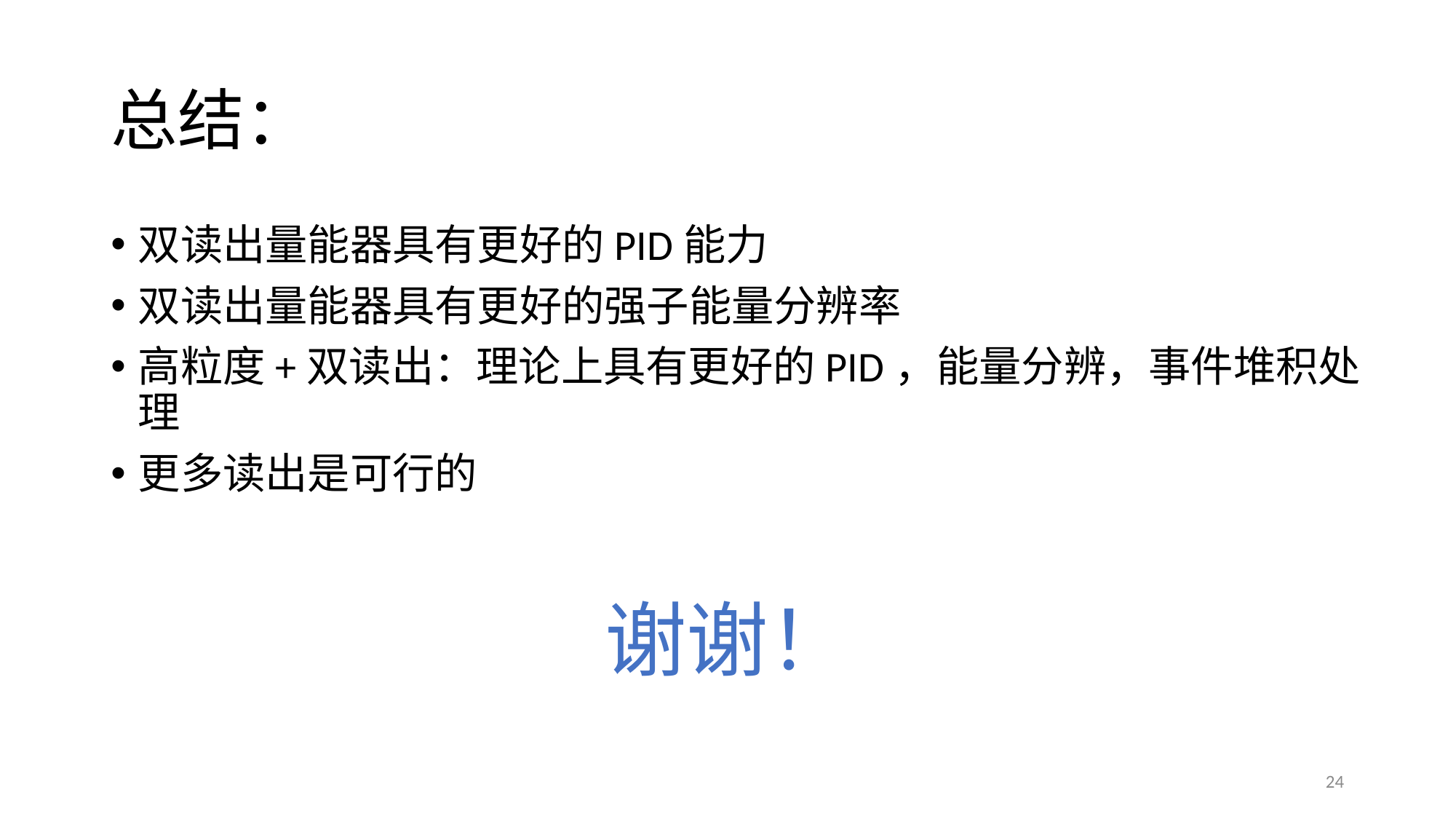

# 总结：
双读出量能器具有更好的PID能力
双读出量能器具有更好的强子能量分辨率
高粒度+双读出：理论上具有更好的PID，能量分辨，事件堆积处理
更多读出是可行的
谢谢！

24